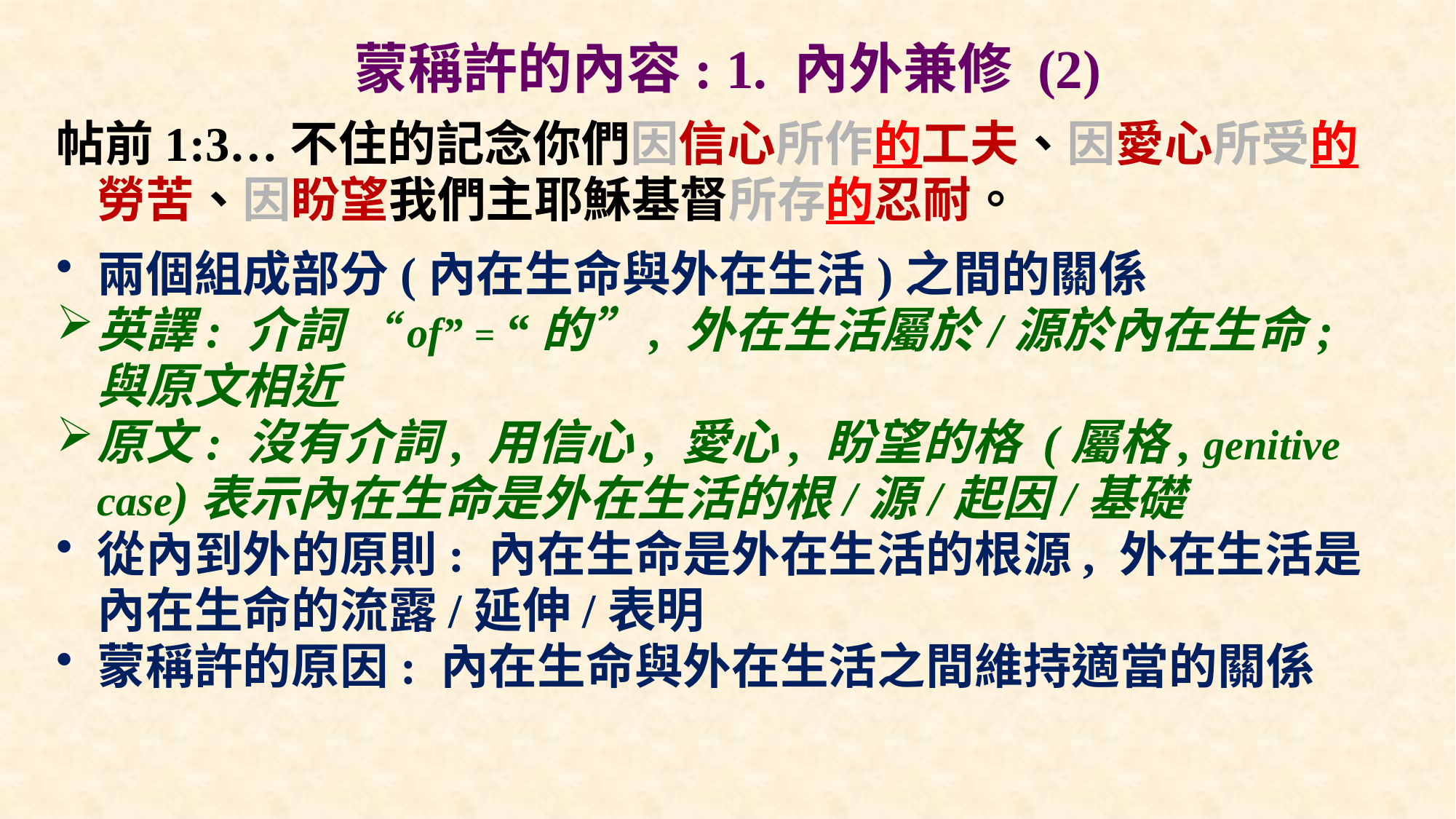

# 蒙稱許的內容: 1. 內外兼修 (2)
帖前1:3…不住的記念你們因信心所作的工夫、因愛心所受的勞苦、因盼望我們主耶穌基督所存的忍耐。
兩個組成部分(內在生命與外在生活)之間的關係
英譯: 介詞 “of” = “的”, 外在生活屬於/源於內在生命;與原文相近
原文: 沒有介詞, 用信心, 愛心, 盼望的格 (屬格, genitive case)表示內在生命是外在生活的根/源/起因/基礎
從內到外的原則: 內在生命是外在生活的根源, 外在生活是內在生命的流露/延伸/表明
蒙稱許的原因: 內在生命與外在生活之間維持適當的關係